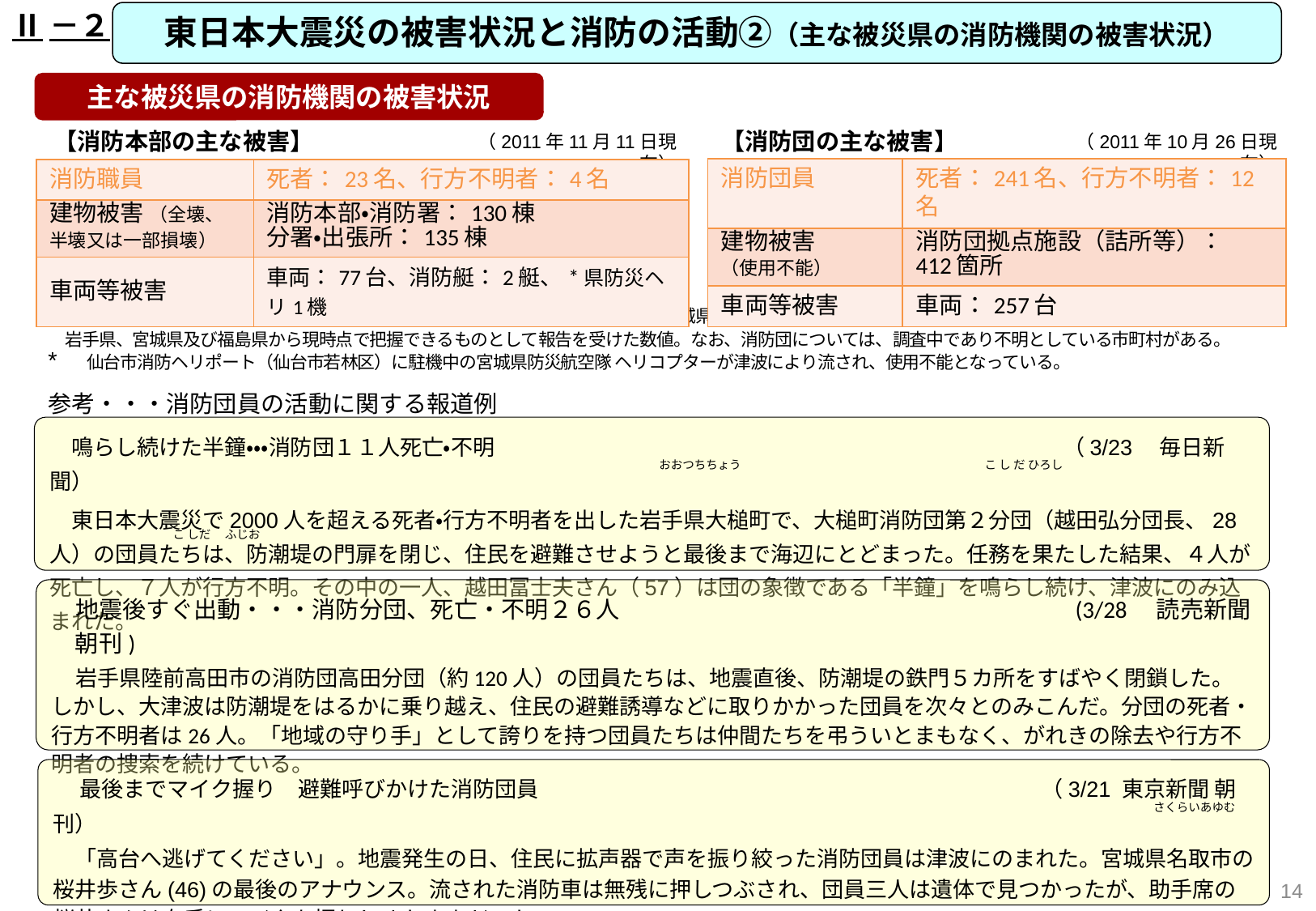

Ⅱ－２

東日本大震災の被害状況と消防の活動②（主な被災県の消防機関の被害状況）
主な被災県の消防機関の被害状況
【消防本部の主な被害】
【消防団の主な被害】
（2011年11月11日現在）
（2011年10月26日現在）
| 消防団員 | 死者：241名、行方不明者：12名 |
| --- | --- |
| 建物被害 （使用不能） | 消防団拠点施設（詰所等）： 412箇所 |
| 車両等被害 | 車両：257台 |
| 消防職員 | 死者：23名、行方不明者：4名 |
| --- | --- |
| 建物被害 （全壊、半壊又は一部損壊） | 消防本部・消防署：130棟 分署・出張所：135棟 |
| 車両等被害 | 車両：77台、消防艇：2艇、\*県防災ヘリ1機 |
※　被害状況のうち、常備消防については、青森県、岩手県、宮城県、福島県、茨城県、栃木県、千葉県及び長野県の各消防本部から、消防団については、
　岩手県、宮城県及び福島県から現時点で把握できるものとして報告を受けた数値。なお、消防団については、調査中であり不明としている市町村がある。
*　仙台市消防ヘリポート（仙台市若林区）に駐機中の宮城県防災航空隊 ヘリコプターが津波により流され、使用不能となっている。
参考・・・消防団員の活動に関する報道例
　鳴らし続けた半鐘・・・消防団１１人死亡・不明　　　　　　　　　　　　　　　　　　　　　　　　　　（3/23　毎日新聞）
　東日本大震災で2000人を超える死者・行方不明者を出した岩手県大槌町で、大槌町消防団第２分団（越田弘分団長、28人）の団員たちは、防潮堤の門扉を閉じ、住民を避難させようと最後まで海辺にとどまった。任務を果たした結果、４人が死亡し、７人が行方不明。その中の一人、越田冨士夫さん（57）は団の象徴である「半鐘」を鳴らし続け、津波にのみ込まれた。
おおつちちょう
こ し だ ひろし
こ しだ　 ふじお
　地震後すぐ出動・・・消防分団、死亡・不明２６人　　　　　　　　　　　　　　　　　　　(3/28　読売新聞　朝刊)
　岩手県陸前高田市の消防団高田分団（約120人）の団員たちは、地震直後、防潮堤の鉄門５カ所をすばやく閉鎖した。しかし、大津波は防潮堤をはるかに乗り越え、住民の避難誘導などに取りかかった団員を次々とのみこんだ。分団の死者・行方不明者は26人。「地域の守り手」として誇りを持つ団員たちは仲間たちを弔ういとまもなく、がれきの除去や行方不明者の捜索を続けている。
　最後までマイク握り　避難呼びかけた消防団員　　　　　　　　　　　　　　　　　　　　　　　（3/21 東京新聞 朝刊）
　「高台へ逃げてください」。地震発生の日、住民に拡声器で声を振り絞った消防団員は津波にのまれた。宮城県名取市の桜井歩さん(46)の最後のアナウンス。流された消防車は無残に押しつぶされ、団員三人は遺体で見つかったが、助手席の桜井さんは右手にマイクを握りしめたままだった。
さくらいあゆむ
14